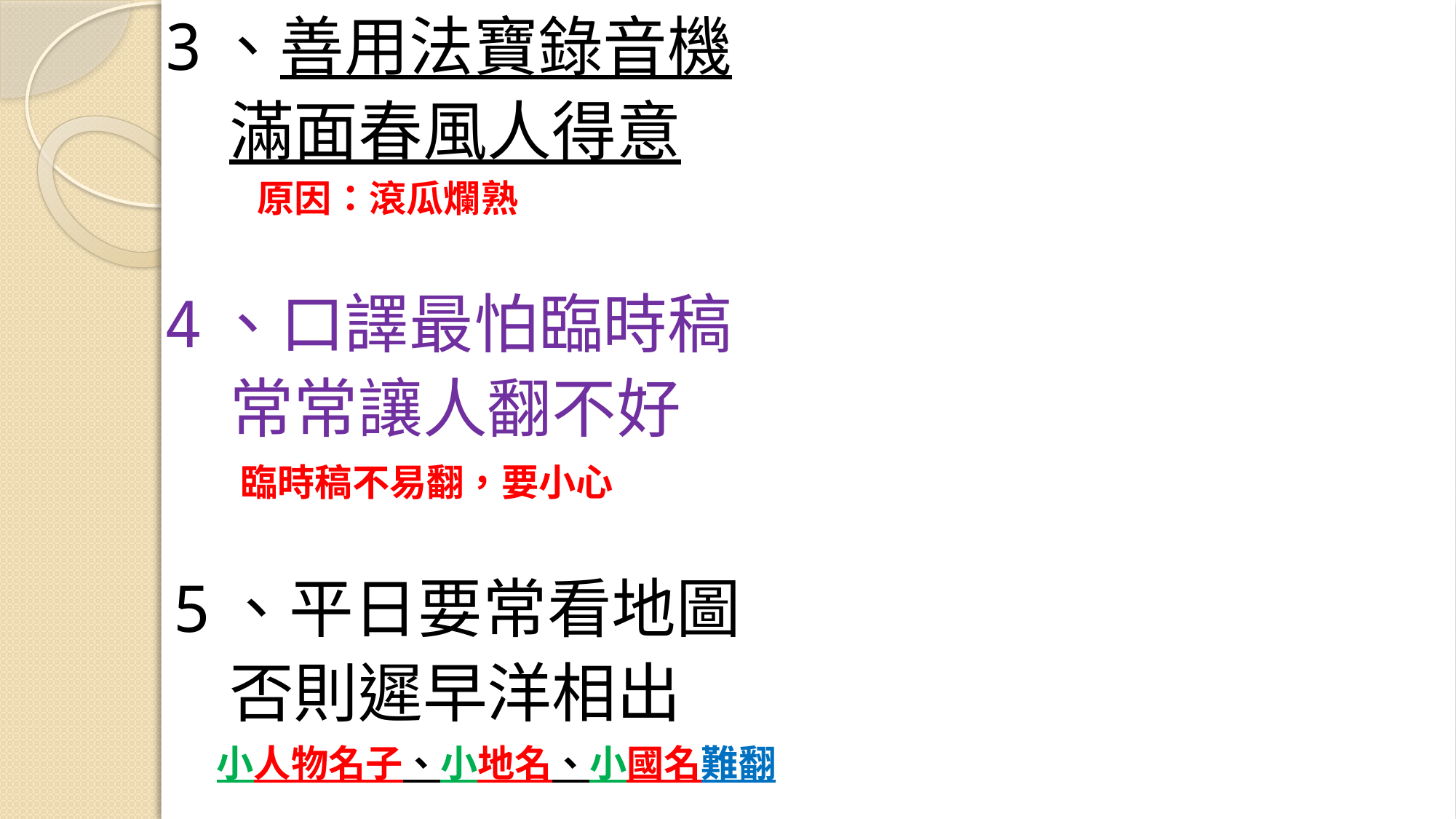

3、善用法寶錄音機
   滿面春風人得意
         原因：滾瓜爛熟

4、口譯最怕臨時稿
   常常讓人翻不好
      臨時稿不易翻，要小心

5、平日要常看地圖
   否則遲早洋相出
    小人物名子、小地名、小國名難翻